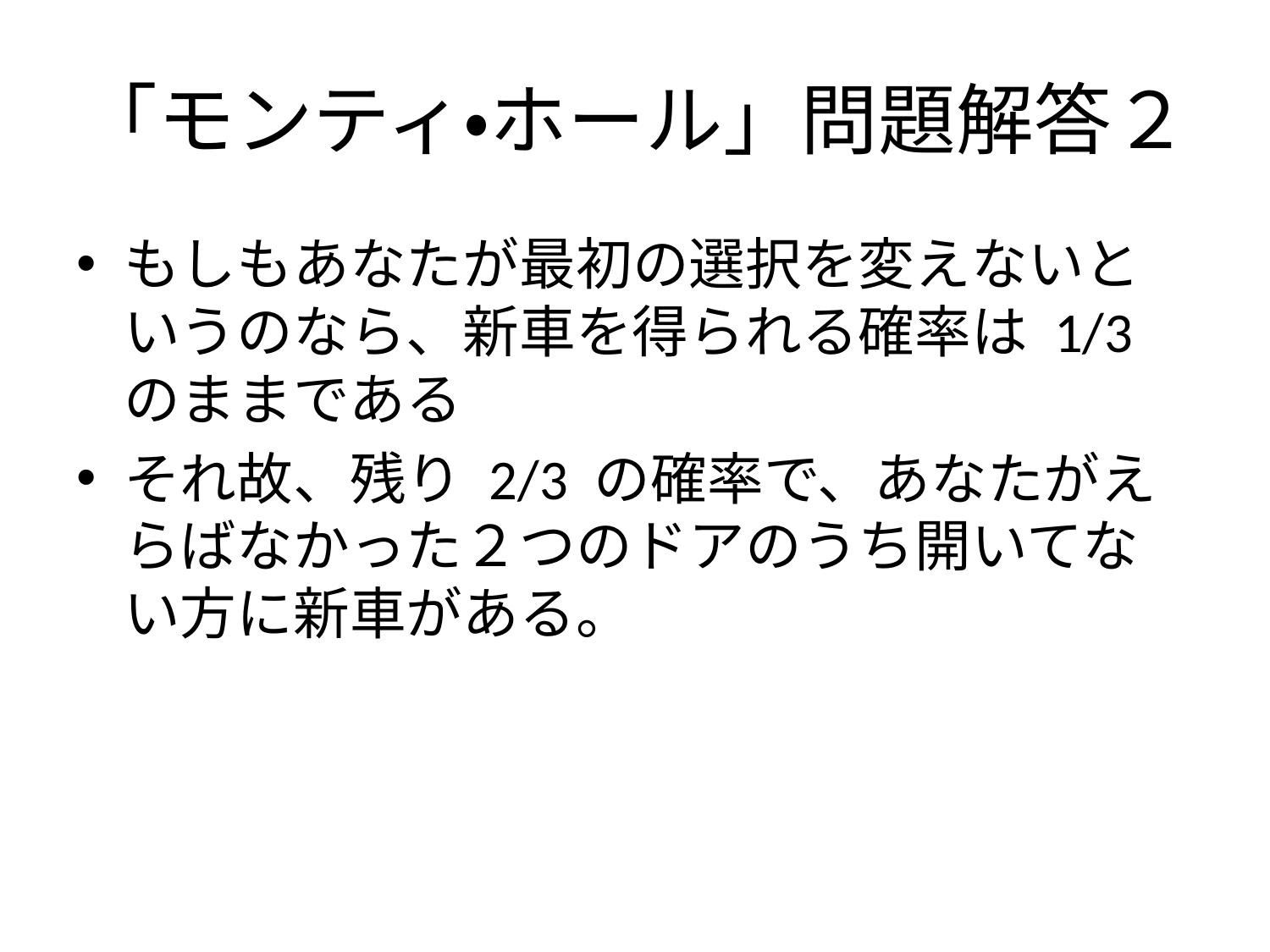

# 「モンティ・ホール」問題解答２
もしもあなたが最初の選択を変えないというのなら、新車を得られる確率は 1/3 のままである
それ故、残り 2/3 の確率で、あなたがえらばなかった２つのドアのうち開いてない方に新車がある。